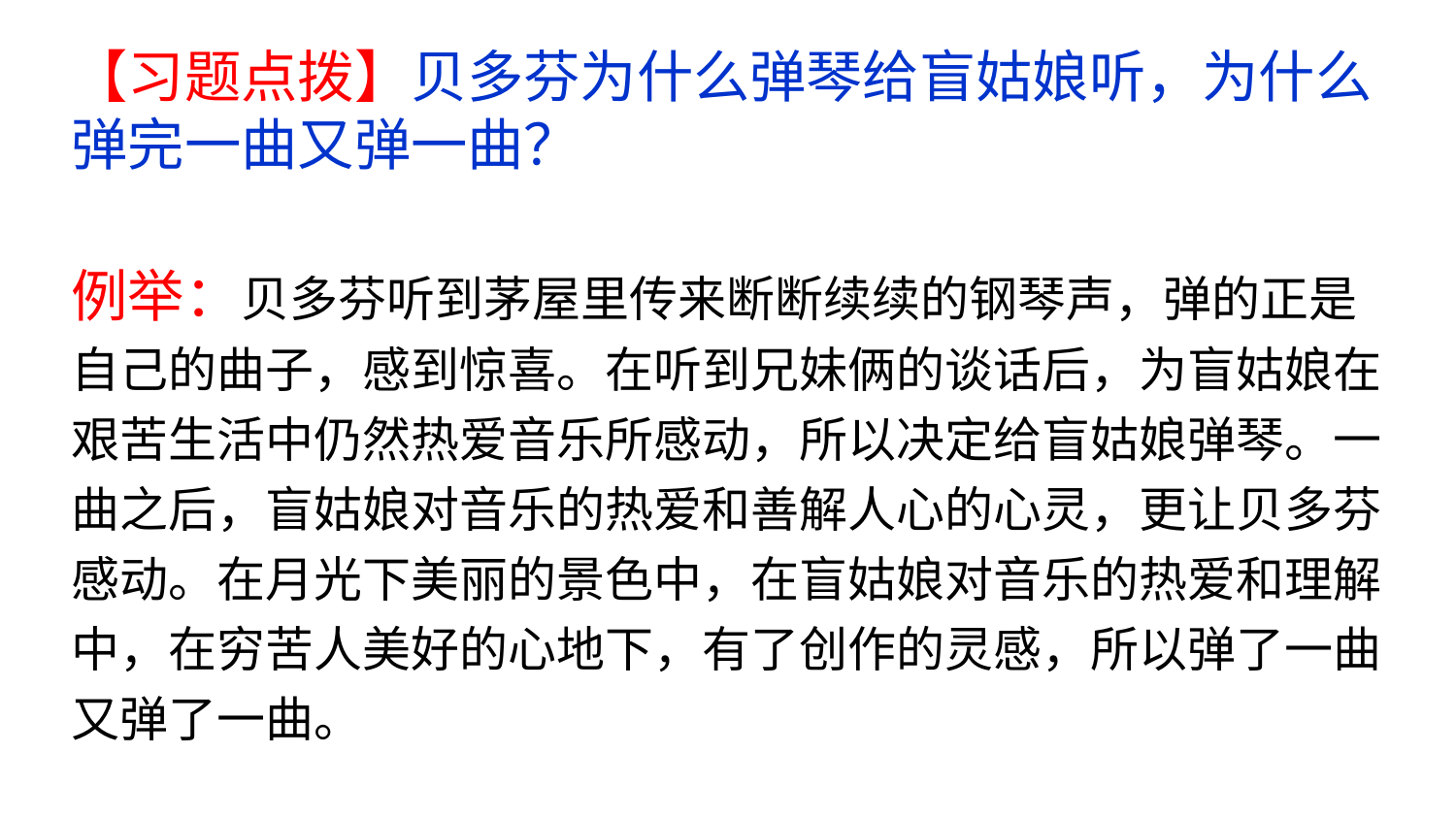

【习题点拨】贝多芬为什么弹琴给盲姑娘听，为什么弹完一曲又弹一曲？

例举：贝多芬听到茅屋里传来断断续续的钢琴声，弹的正是自己的曲子，感到惊喜。在听到兄妹俩的谈话后，为盲姑娘在艰苦生活中仍然热爱音乐所感动，所以决定给盲姑娘弹琴。一曲之后，盲姑娘对音乐的热爱和善解人心的心灵，更让贝多芬感动。在月光下美丽的景色中，在盲姑娘对音乐的热爱和理解中，在穷苦人美好的心地下，有了创作的灵感，所以弹了一曲又弹了一曲。